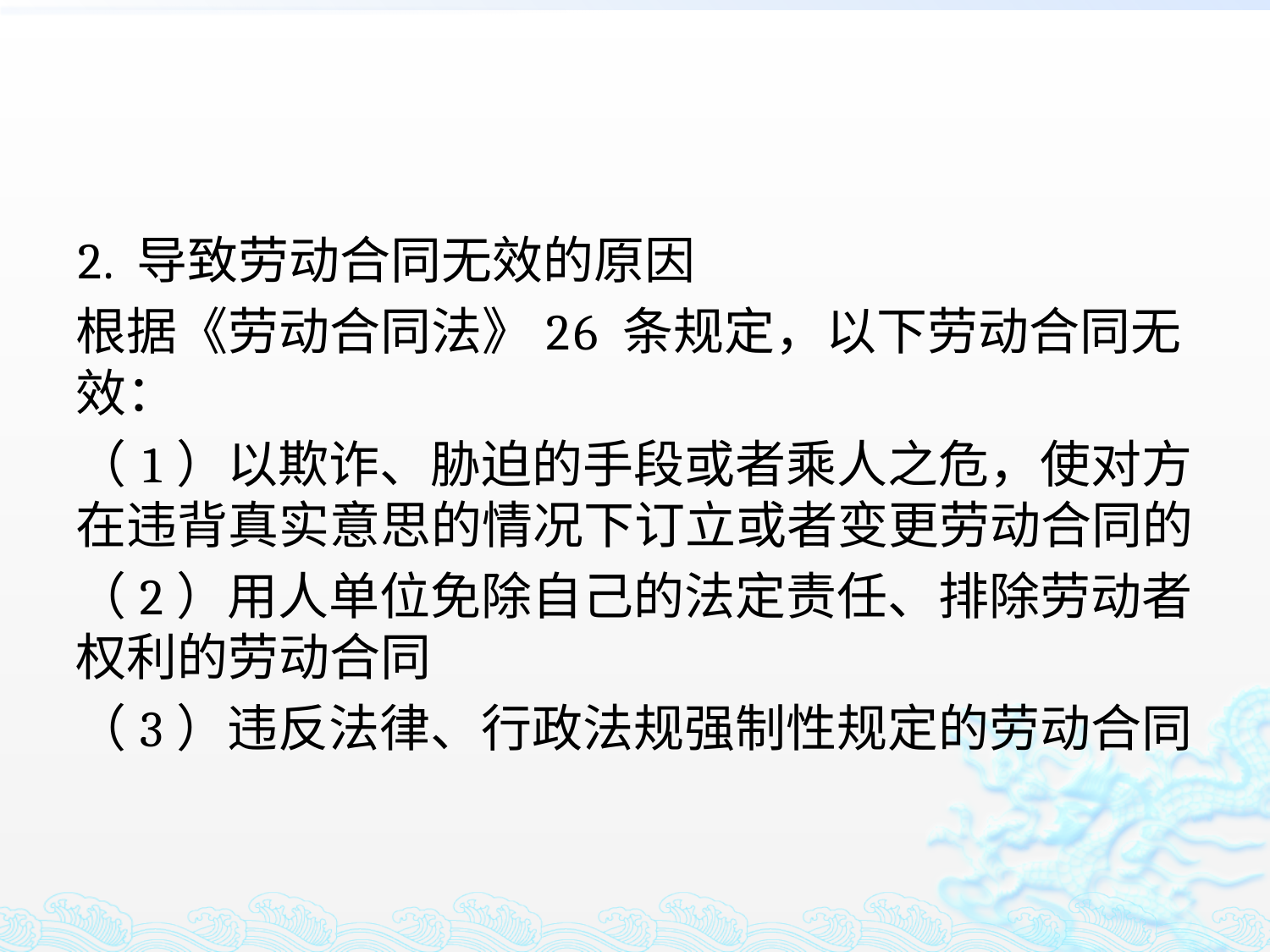

#
2. 导致劳动合同无效的原因
根据《劳动合同法》26 条规定，以下劳动合同无效：
（1）以欺诈、胁迫的手段或者乘人之危，使对方在违背真实意思的情况下订立或者变更劳动合同的
（2）用人单位免除自己的法定责任、排除劳动者权利的劳动合同
（3）违反法律、行政法规强制性规定的劳动合同